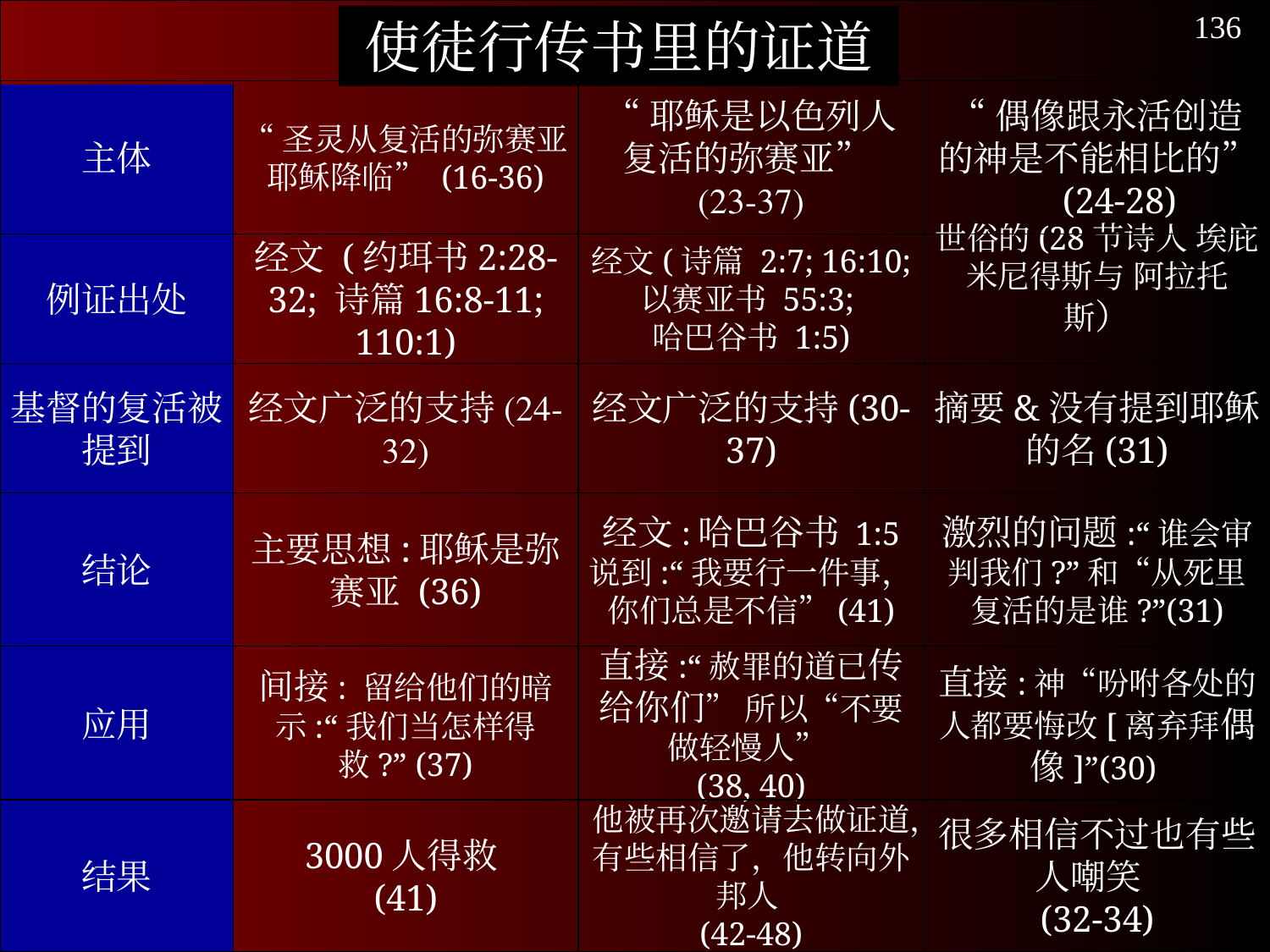

136
使徒行传书里的证道

主体

“圣灵从复活的弥赛亚耶稣降临” (16-36)

“耶稣是以色列人复活的弥赛亚”
(23-37)

“偶像跟永活创造的神是不能相比的”     (24-28)

例证出处

经文 (约珥书2:28-32; 诗篇16:8-11; 110:1)

经文(诗篇 2:7; 16:10; 以赛亚书 55:3;
哈巴谷书 1:5)

世俗的(28节诗人 埃庇米尼得斯与 阿拉托斯）

基督的复活被提到

经文广泛的支持(24-32)

经文广泛的支持(30-37)

摘要&没有提到耶稣的名(31)

结论

主要思想:耶稣是弥赛亚 (36)

经文:哈巴谷书 1:5 说到:“我要行一件事， 你们总是不信”(41)

激烈的问题:“谁会审判我们?”和“从死里复活的是谁?”(31)

应用

间接: 留给他们的暗示:“我们当怎样得救?” (37)

直接:“赦罪的道已传给你们” 所以“不要做轻慢人”
(38, 40)

直接:神“吩咐各处的人都要悔改[离弃拜偶像]”(30)

结果

3000人得救
(41)

他被再次邀请去做证道，有些相信了，他转向外邦人
(42-48)

很多相信不过也有些人嘲笑
(32-34)